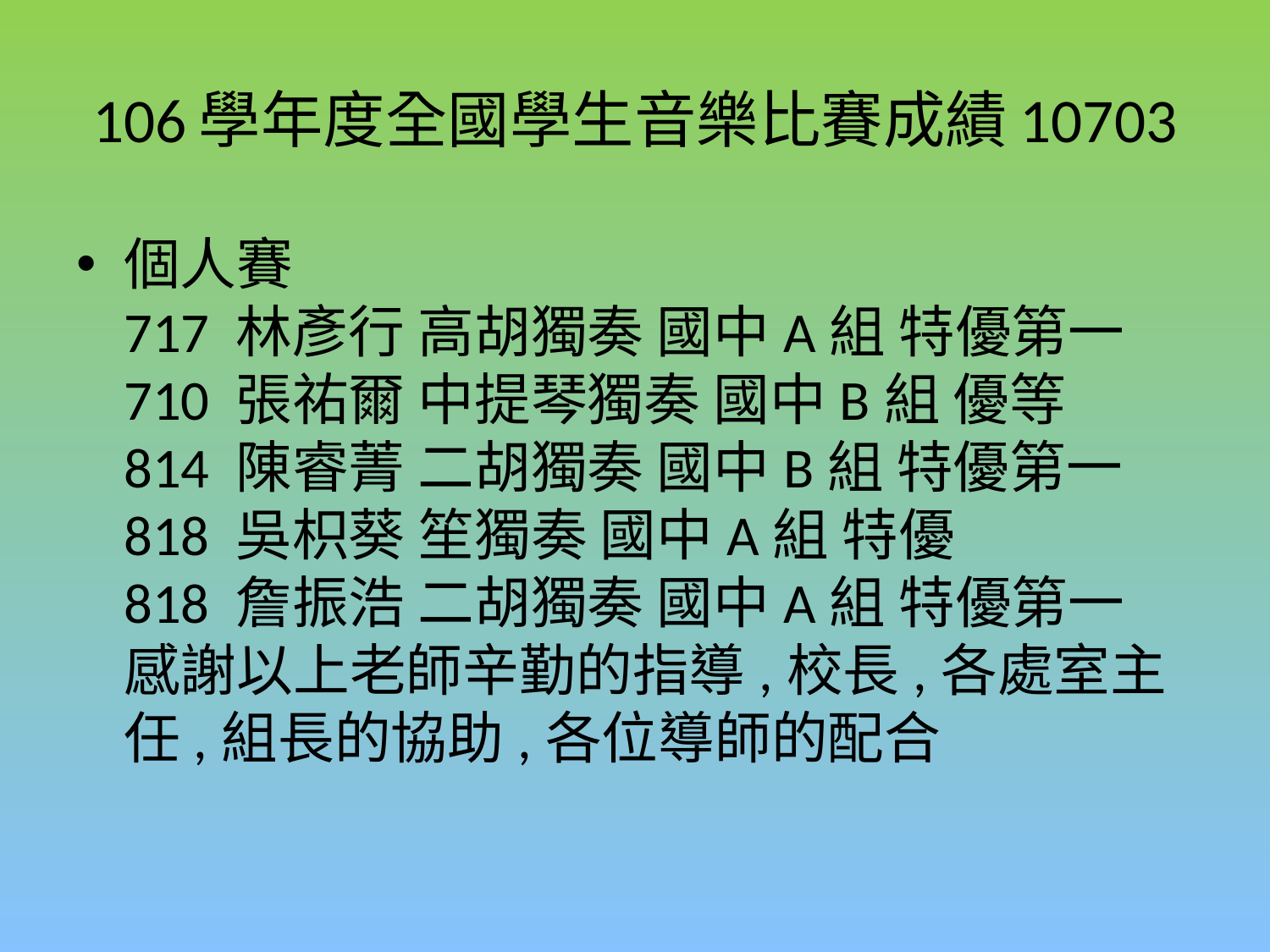

# 106學年度全國學生音樂比賽成績10703
個人賽
717 林彥行 高胡獨奏 國中A組 特優第一
710 張祐爾 中提琴獨奏 國中B組 優等
814 陳睿菁 二胡獨奏 國中B組 特優第一
818 吳枳葵 笙獨奏 國中A組 特優
818 詹振浩 二胡獨奏 國中A組 特優第一
感謝以上老師辛勤的指導,校長,各處室主任,組長的協助,各位導師的配合